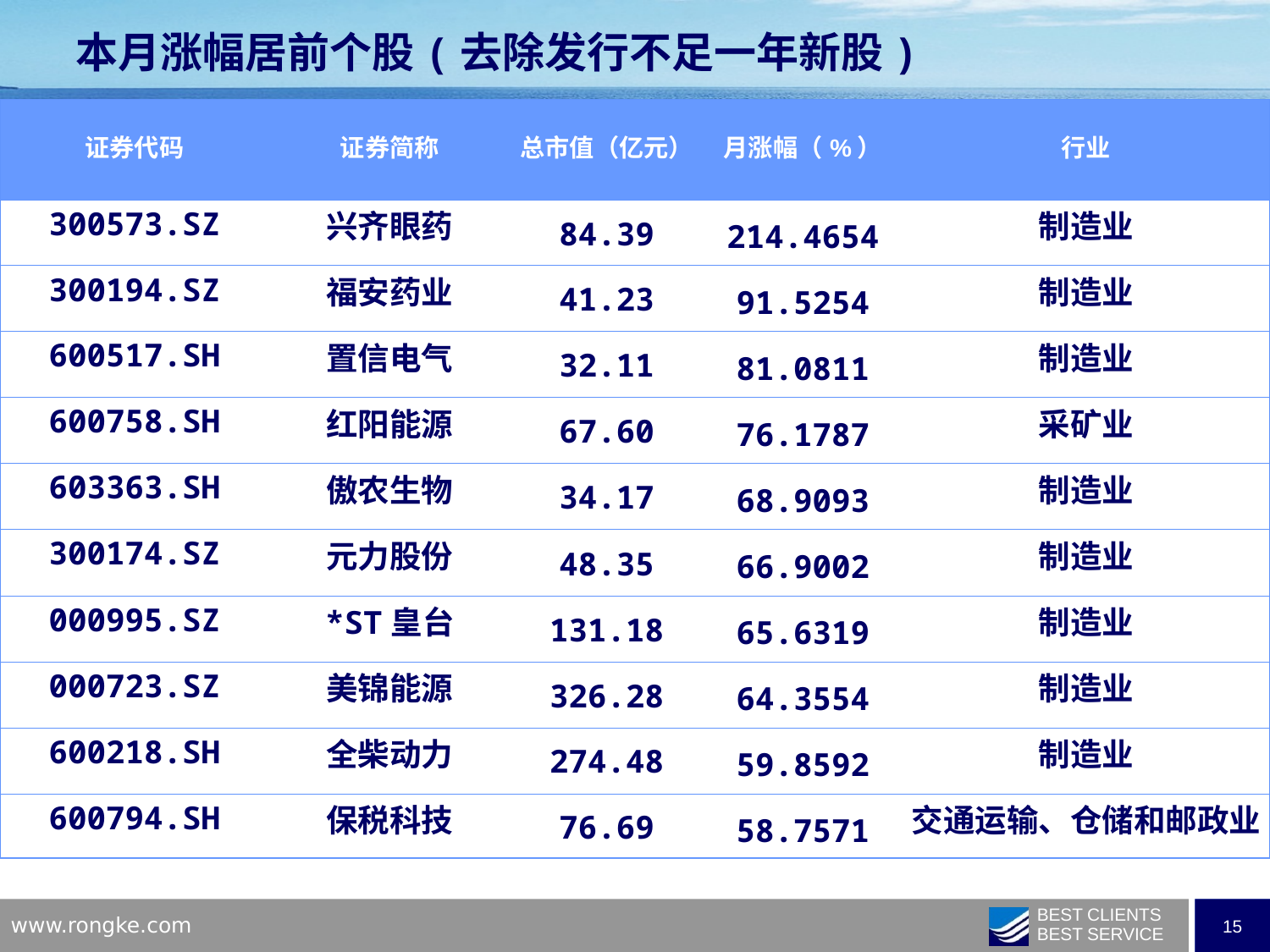

本月涨幅居前个股(去除发行不足一年新股)
| 证券代码 | 证券简称 | 总市值（亿元） | 月涨幅（%） | 行业 |
| --- | --- | --- | --- | --- |
| 300573.SZ | 兴齐眼药 | 84.39 | 214.4654 | 制造业 |
| 300194.SZ | 福安药业 | 41.23 | 91.5254 | 制造业 |
| 600517.SH | 置信电气 | 32.11 | 81.0811 | 制造业 |
| 600758.SH | 红阳能源 | 67.60 | 76.1787 | 采矿业 |
| 603363.SH | 傲农生物 | 34.17 | 68.9093 | 制造业 |
| 300174.SZ | 元力股份 | 48.35 | 66.9002 | 制造业 |
| 000995.SZ | \*ST皇台 | 131.18 | 65.6319 | 制造业 |
| 000723.SZ | 美锦能源 | 326.28 | 64.3554 | 制造业 |
| 600218.SH | 全柴动力 | 274.48 | 59.8592 | 制造业 |
| 600794.SH | 保税科技 | 76.69 | 58.7571 | 交通运输、仓储和邮政业 |
|  |  |  |  |  |